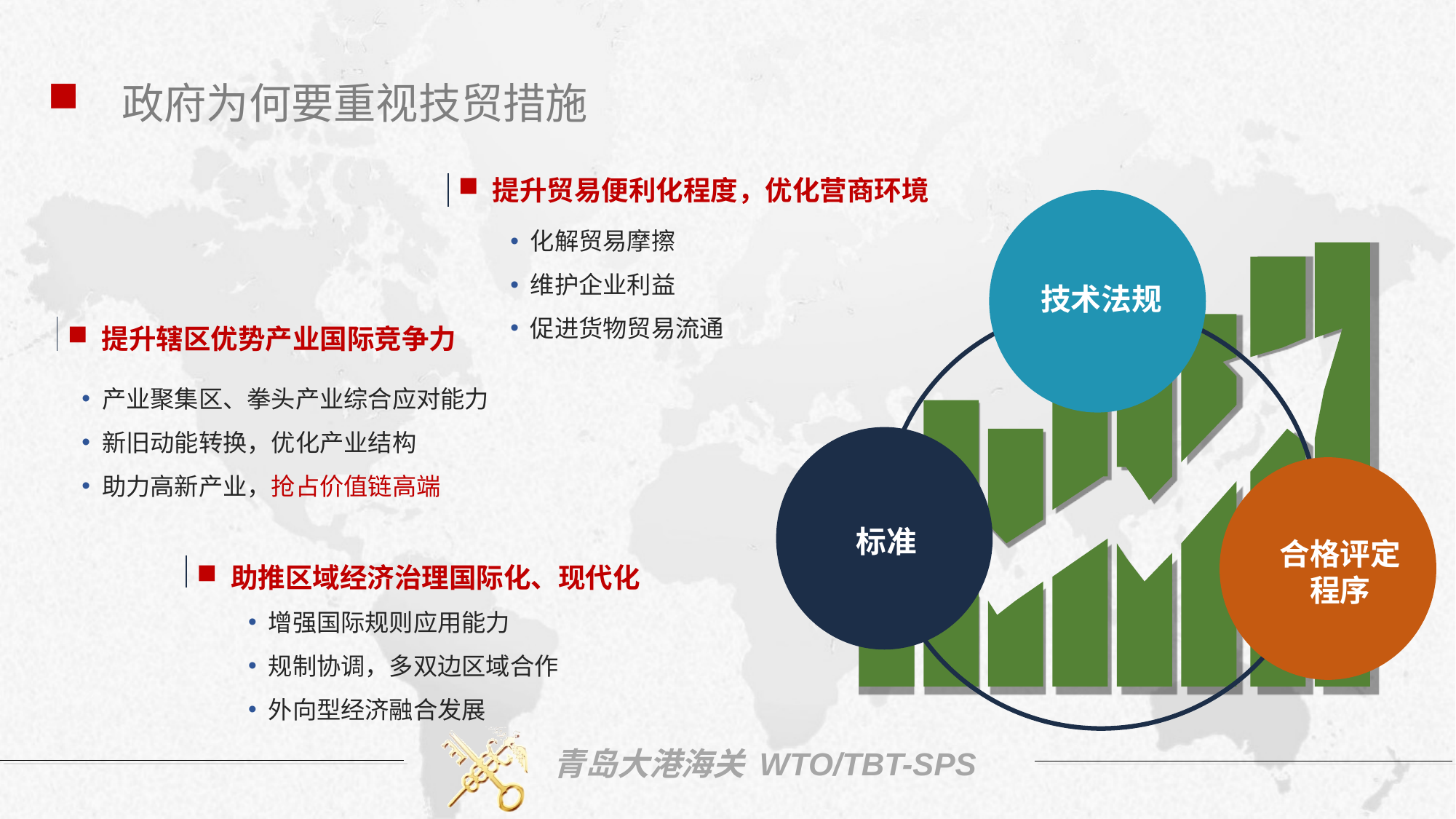

政府为何要重视技贸措施
提升贸易便利化程度，优化营商环境
化解贸易摩擦
维护企业利益
促进货物贸易流通

技术法规

标准
合格评定
程序
提升辖区优势产业国际竞争力
产业聚集区、拳头产业综合应对能力
新旧动能转换，优化产业结构
助力高新产业，抢占价值链高端
助推区域经济治理国际化、现代化
增强国际规则应用能力
规制协调，多双边区域合作
外向型经济融合发展